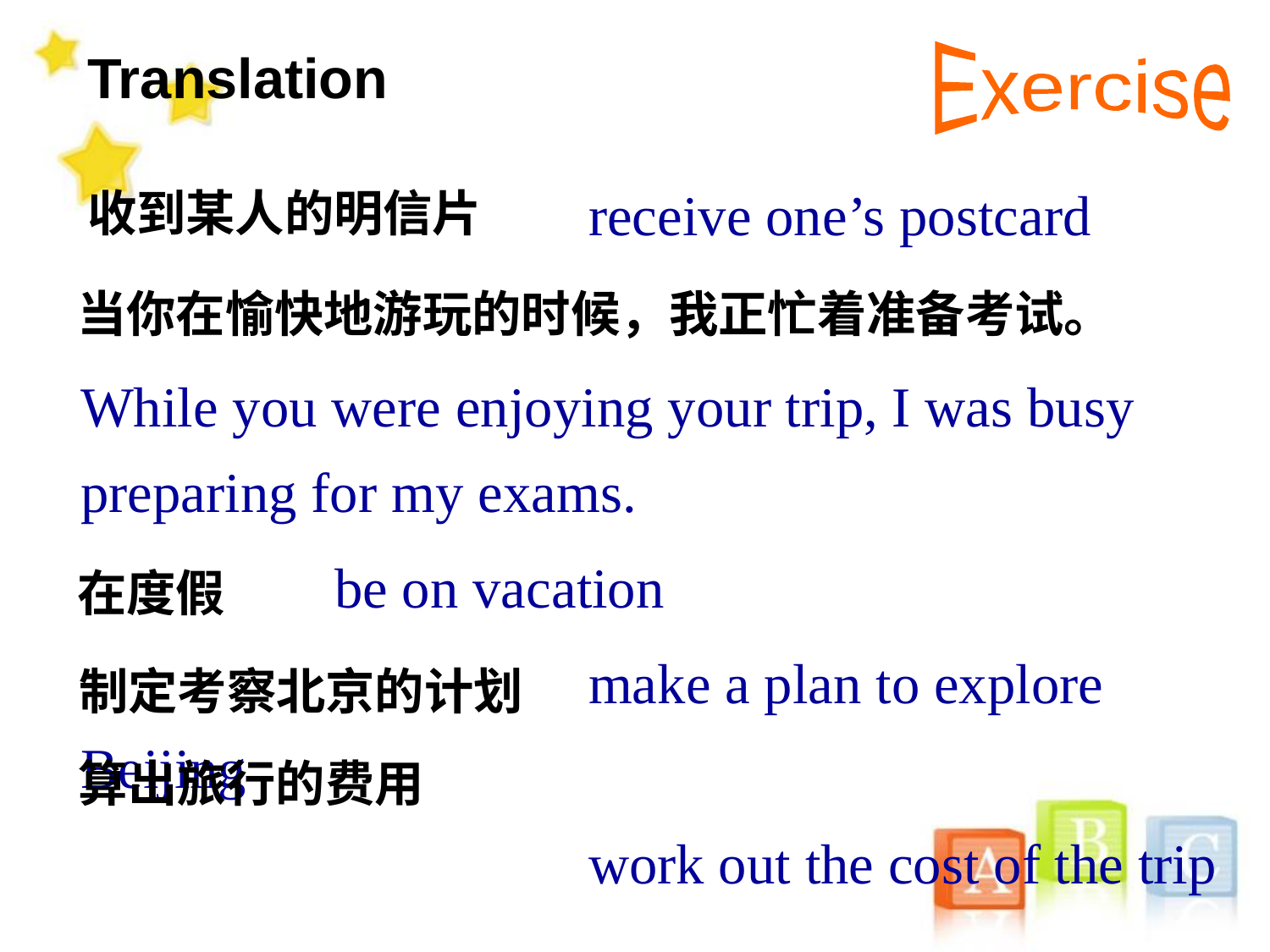

Translation
Exercise
 					receive one’s postcard

	While you were enjoying your trip, I was busy preparing for my exams.
 			be on vacation
 					make a plan to explore Beijing
 					work out the cost of the trip
收到某人的明信片
当你在愉快地游玩的时候，我正忙着准备考试。
在度假
制定考察北京的计划
算出旅行的费用